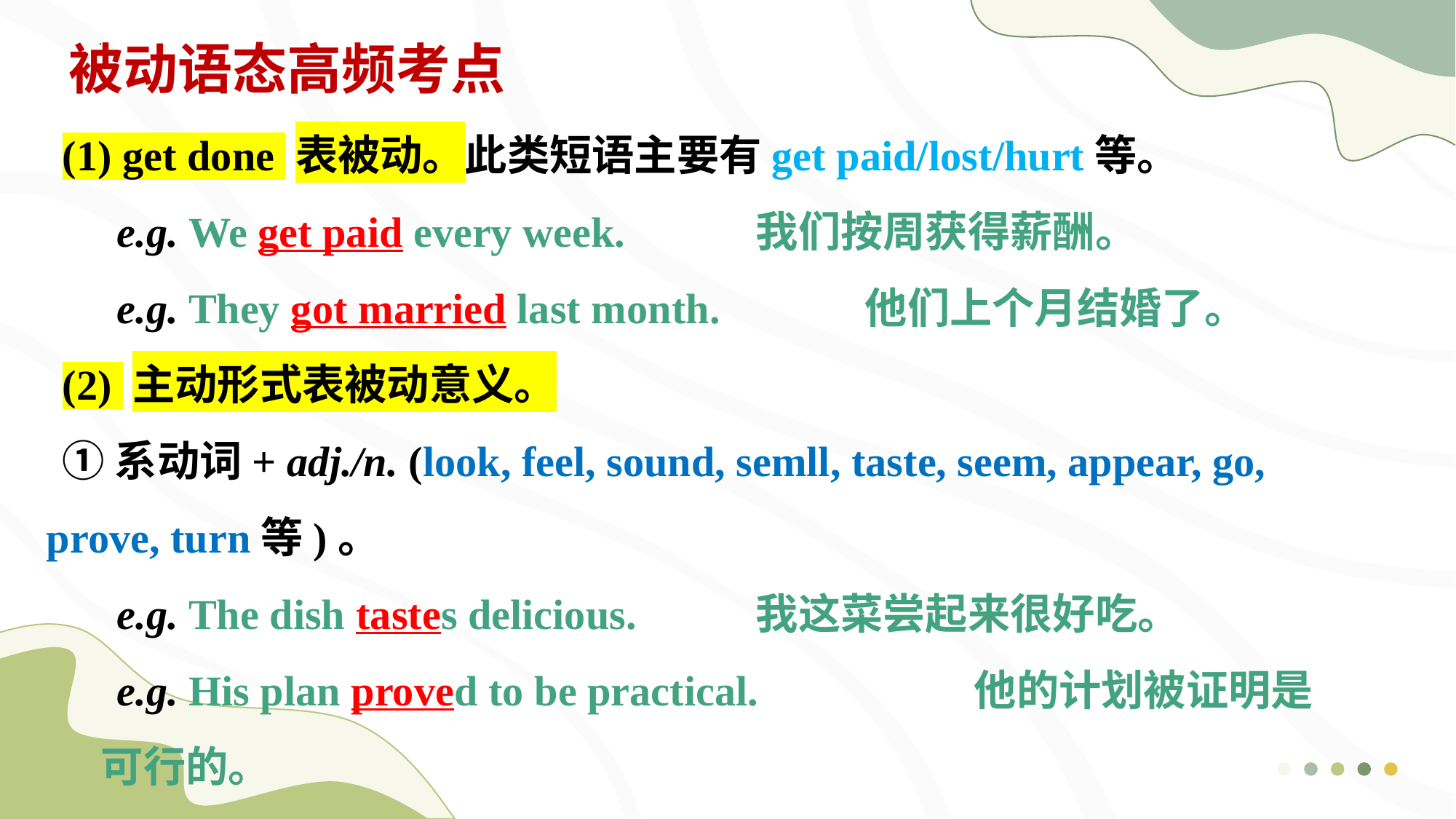

被动语态高频考点
(1) get done 表被动。此类短语主要有get paid/lost/hurt等。
e.g. We get paid every week.		我们按周获得薪酬。
e.g. They got married last month.		他们上个月结婚了。
(2) 主动形式表被动意义。
①系动词+ adj./n. (look, feel, sound, semll, taste, seem, appear, go, prove, turn等)。
e.g. The dish tastes delicious.		我这菜尝起来很好吃。
e.g. His plan proved to be practical.		他的计划被证明是可行的。